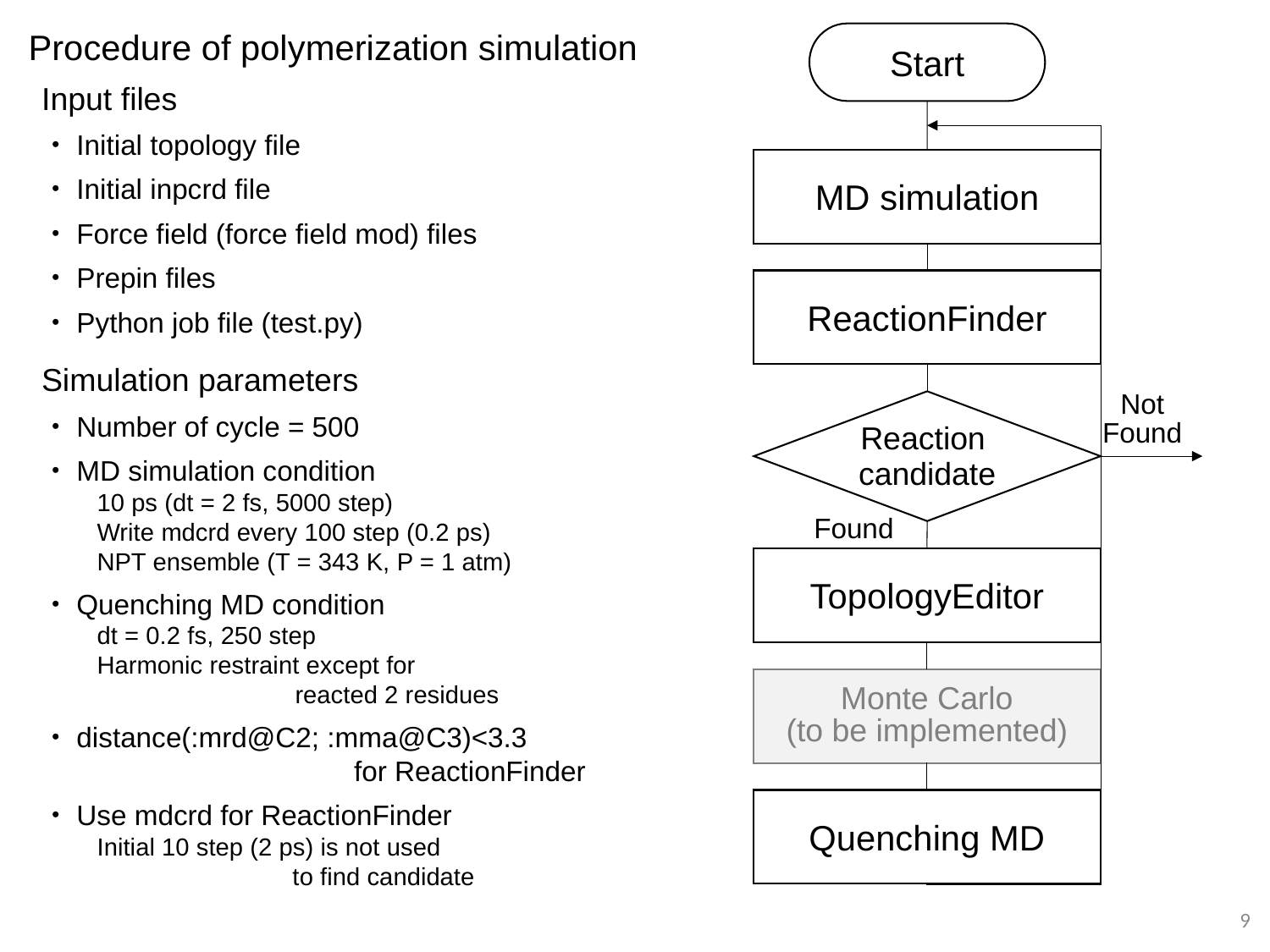

Procedure of polymerization simulation
Start
Input files
・Initial topology file
・Initial inpcrd file
・Force field (force field mod) files
・Prepin files
・Python job file (test.py)
MD simulation
ReactionFinder
Simulation parameters
・Number of cycle = 500
・MD simulation condition
　　10 ps (dt = 2 fs, 5000 step)
　　Write mdcrd every 100 step (0.2 ps)
　　NPT ensemble (T = 343 K, P = 1 atm)
・Quenching MD condition
　　dt = 0.2 fs, 250 step
　　Harmonic restraint except for
　　　　　　　　　　reacted 2 residues
・distance(:mrd@C2; :mma@C3)<3.3
                                        for ReactionFinder
・Use mdcrd for ReactionFinder
　　Initial 10 step (2 ps) is not used
                                    to find candidate
Not
Found
Reaction
candidate
Found
TopologyEditor
Monte Carlo
(to be implemented)
Quenching MD
9